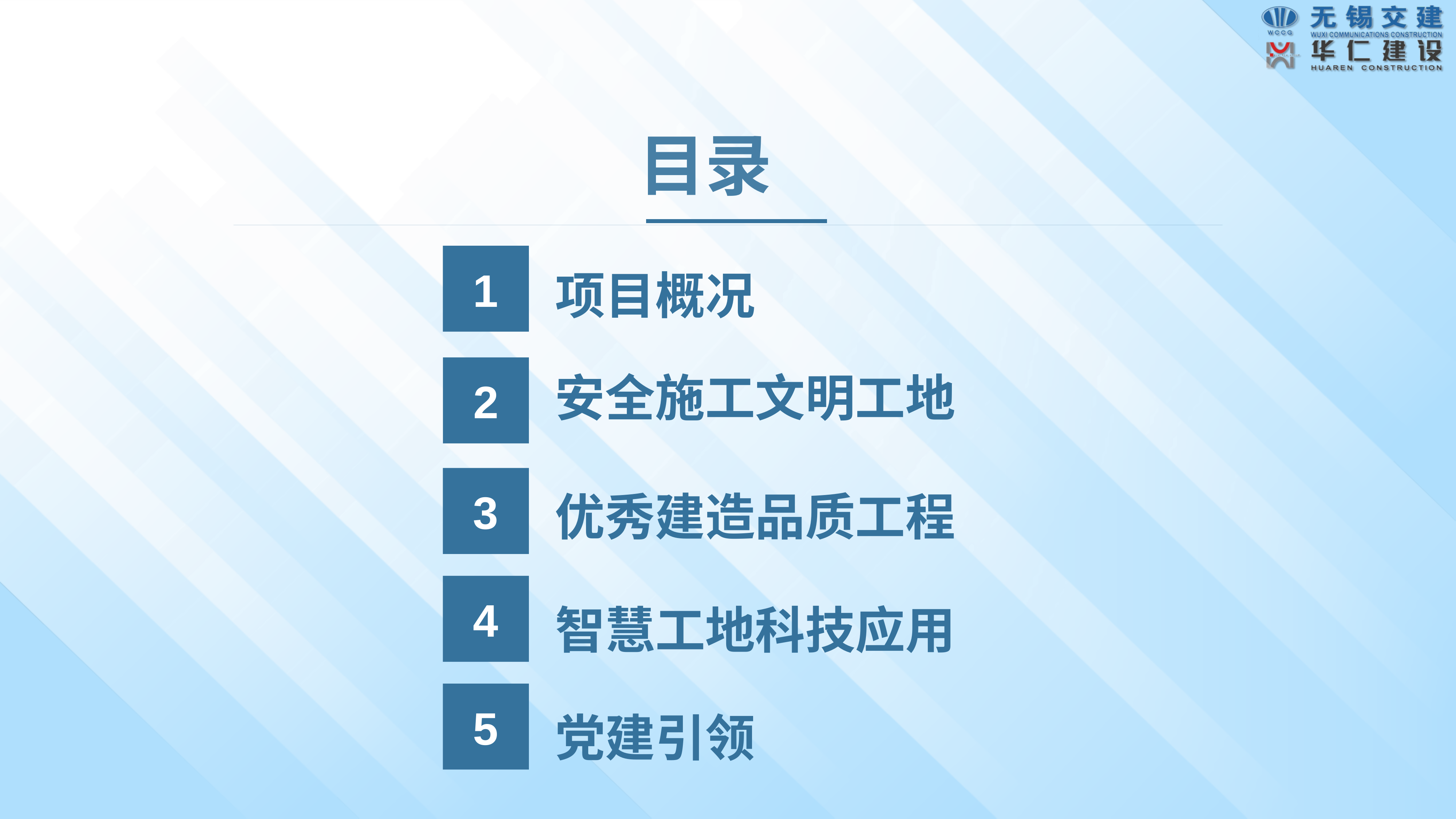

目录
1
项目概况
2
安全施工文明工地
3
优秀建造品质工程
4
智慧工地科技应用
5
党建引领